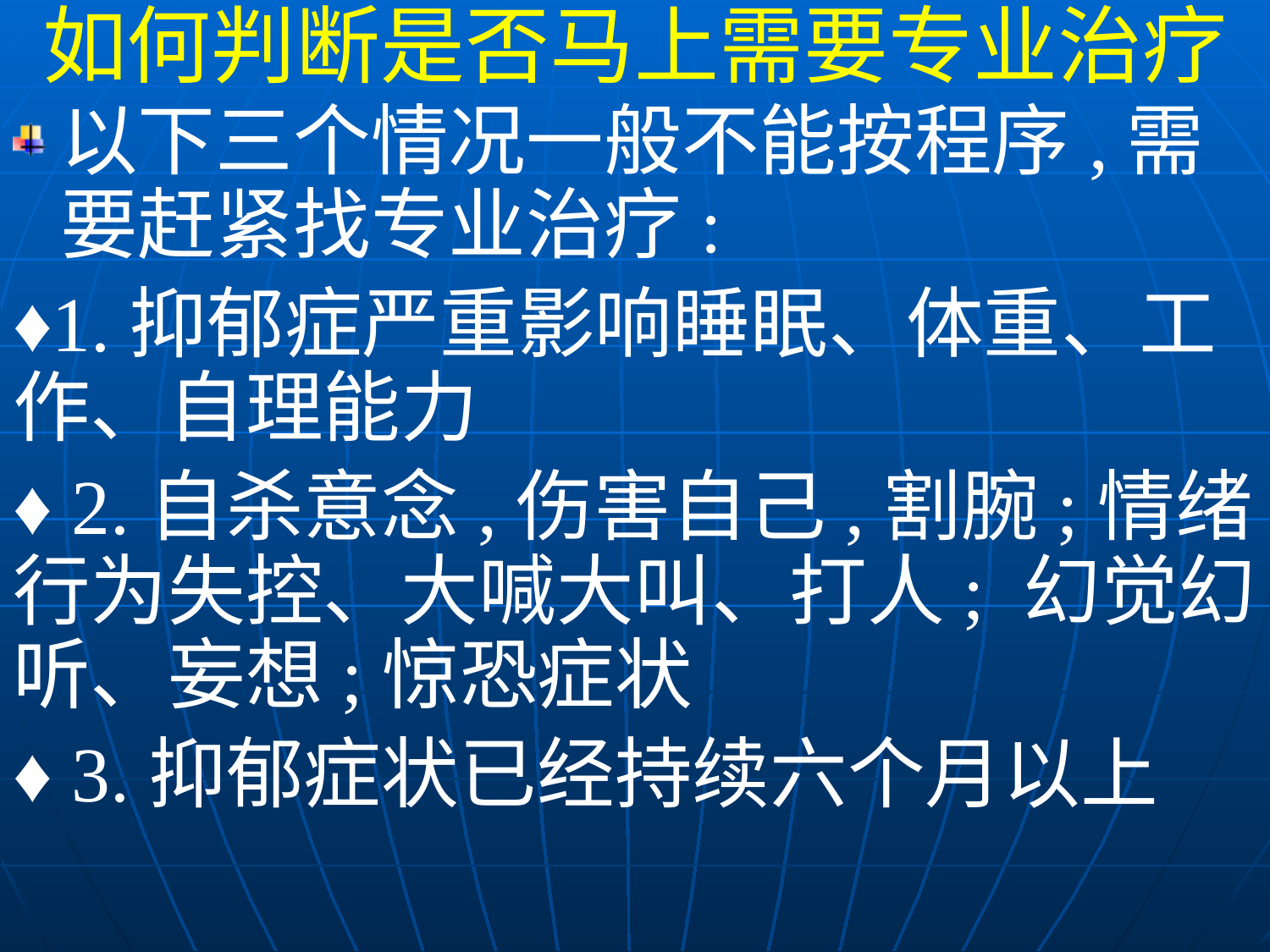

如何判断是否马上需要专业治疗
以下三个情况一般不能按程序,需要赶紧找专业治疗:
♦1.抑郁症严重影响睡眠、体重、工作、自理能力
♦ 2.自杀意念,伤害自己,割腕;情绪行为失控、大喊大叫、打人; 幻觉幻听、妄想;惊恐症状
♦ 3.抑郁症状已经持续六个月以上